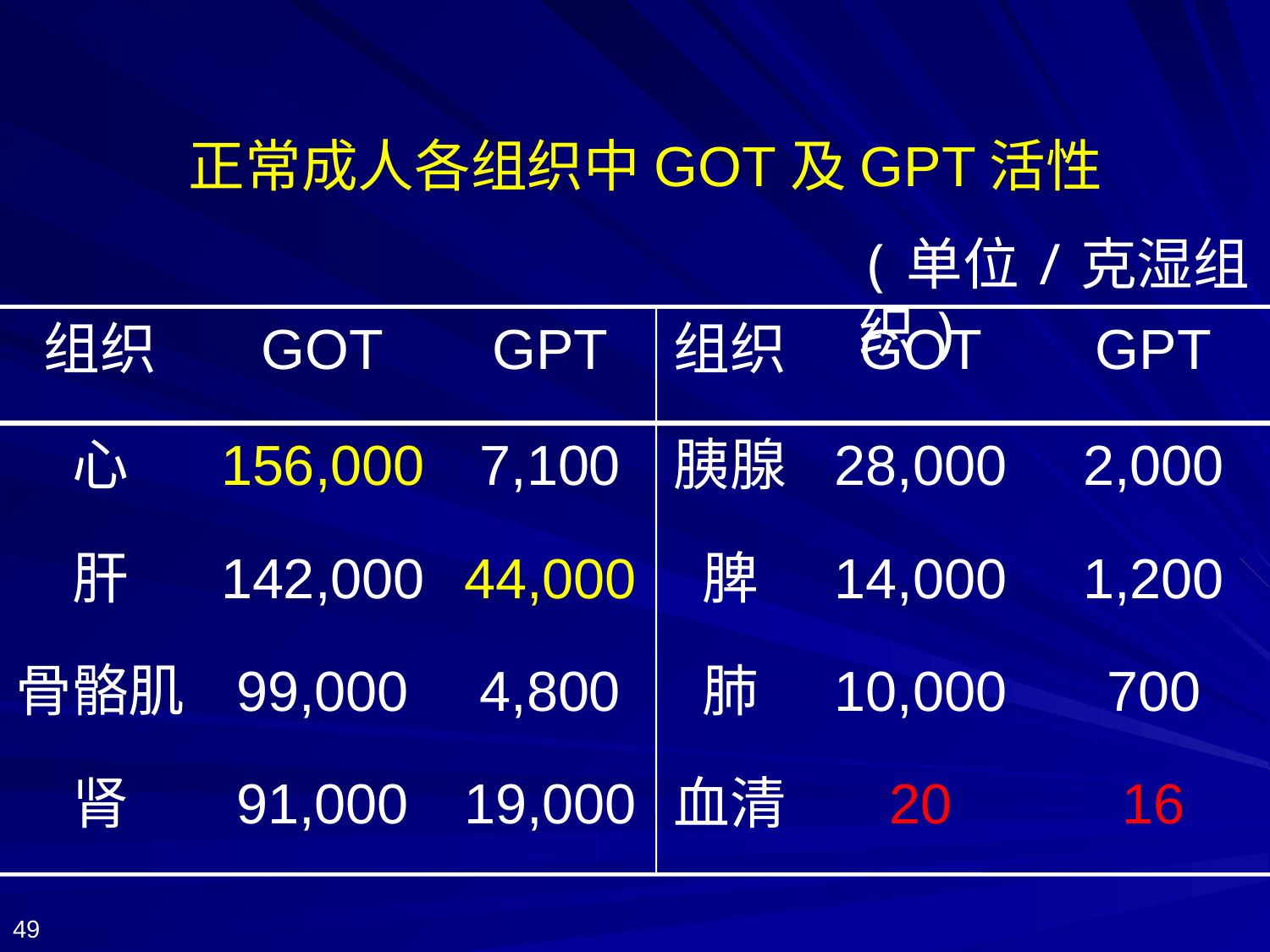

# 正常成人各组织中GOT及GPT活性
(单位/克湿组织)
组织

GOT
GPT
组织

GOT
GPT
心

156,000
7,100
胰腺
28,000
2,000
肝
142,000
44,000
脾
14,000
1,200
骨骼肌
99,000
4,800
肺
10,000
700
肾
91,000
19,000
血清
20
16

49